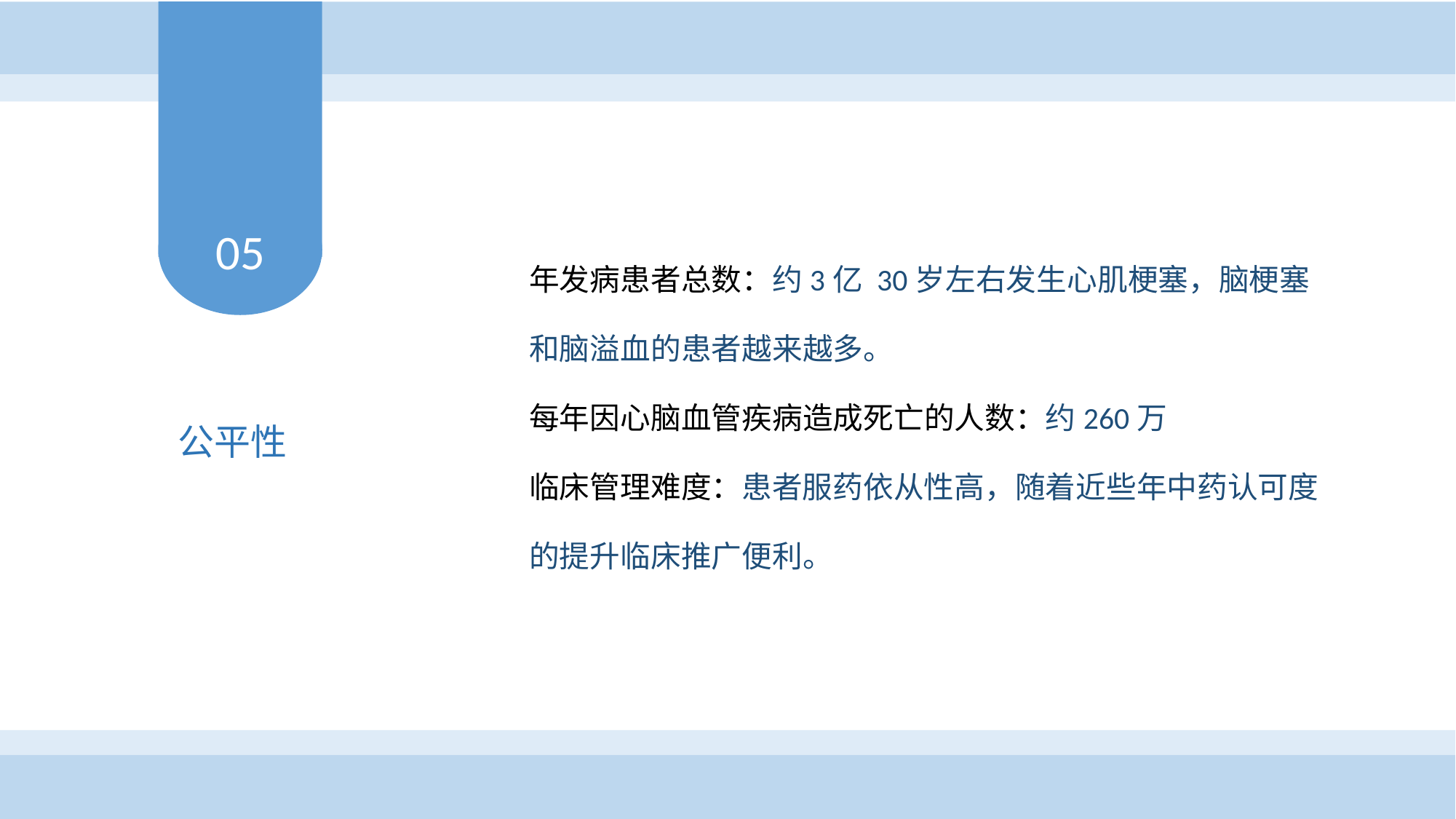

05
年发病患者总数：约3亿 30岁左右发生心肌梗塞，脑梗塞和脑溢血的患者越来越多。
每年因心脑血管疾病造成死亡的人数：约260万
临床管理难度：患者服药依从性高，随着近些年中药认可度的提升临床推广便利。
公平性